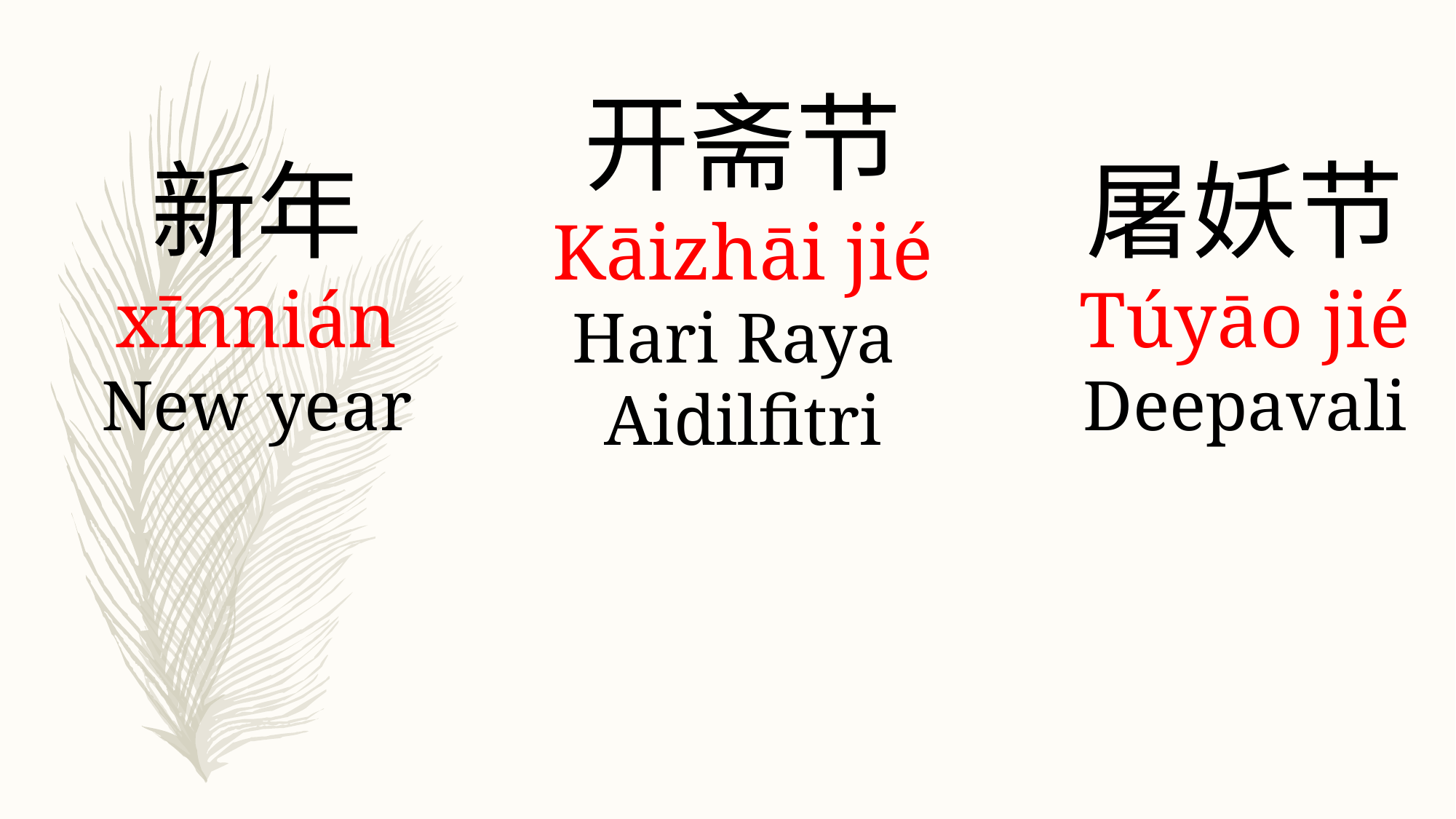

开斋节
Kāizhāi jié
Hari Raya
Aidilfitri
新年
xīnnián
New year
屠妖节
Túyāo jié
Deepavali